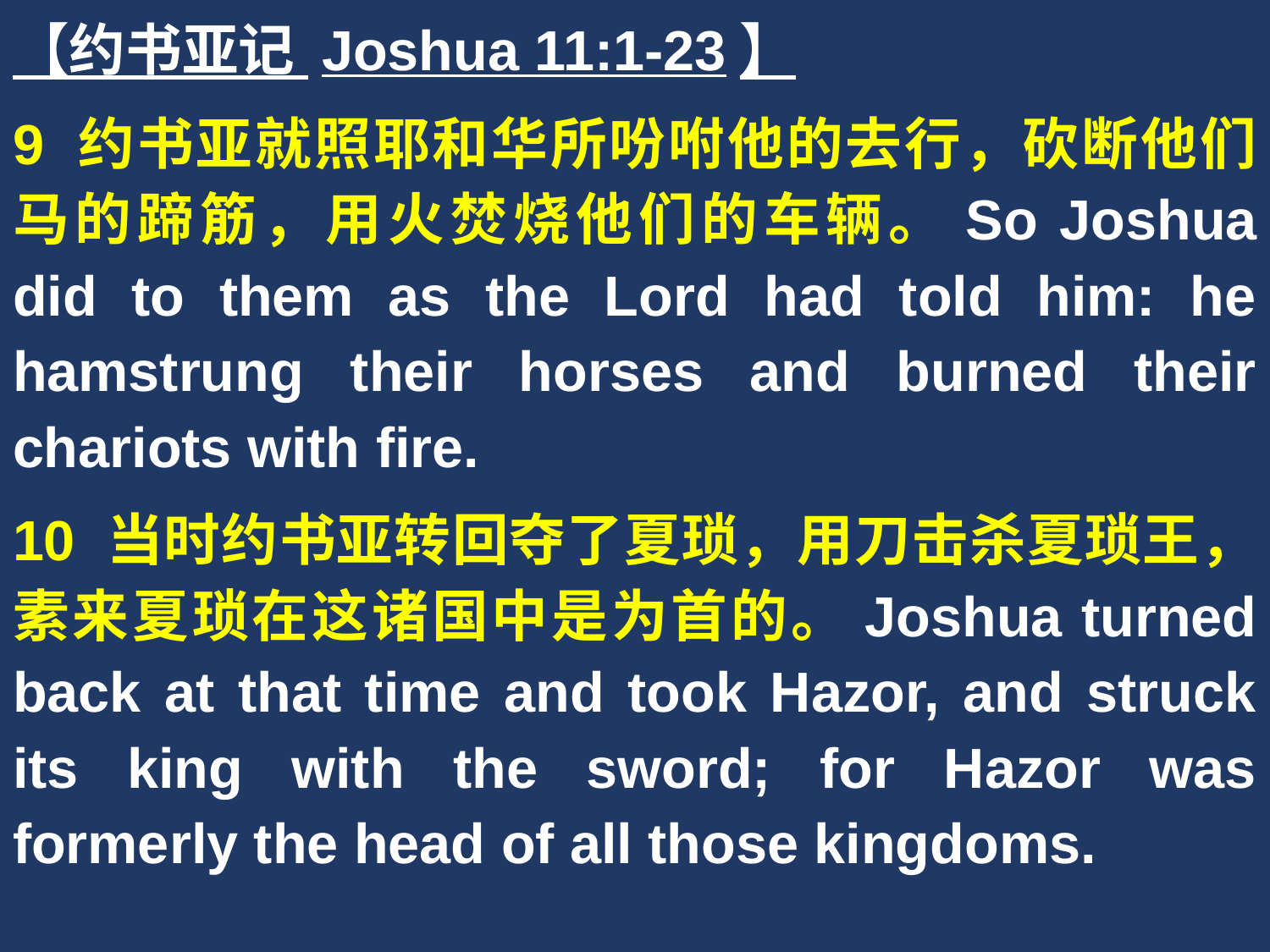

【约书亚记 Joshua 11:1-23】
9 约书亚就照耶和华所吩咐他的去行，砍断他们马的蹄筋，用火焚烧他们的车辆。So Joshua did to them as the Lord had told him: he hamstrung their horses and burned their chariots with fire.
10 当时约书亚转回夺了夏琐，用刀击杀夏琐王，素来夏琐在这诸国中是为首的。Joshua turned back at that time and took Hazor, and struck its king with the sword; for Hazor was formerly the head of all those kingdoms.